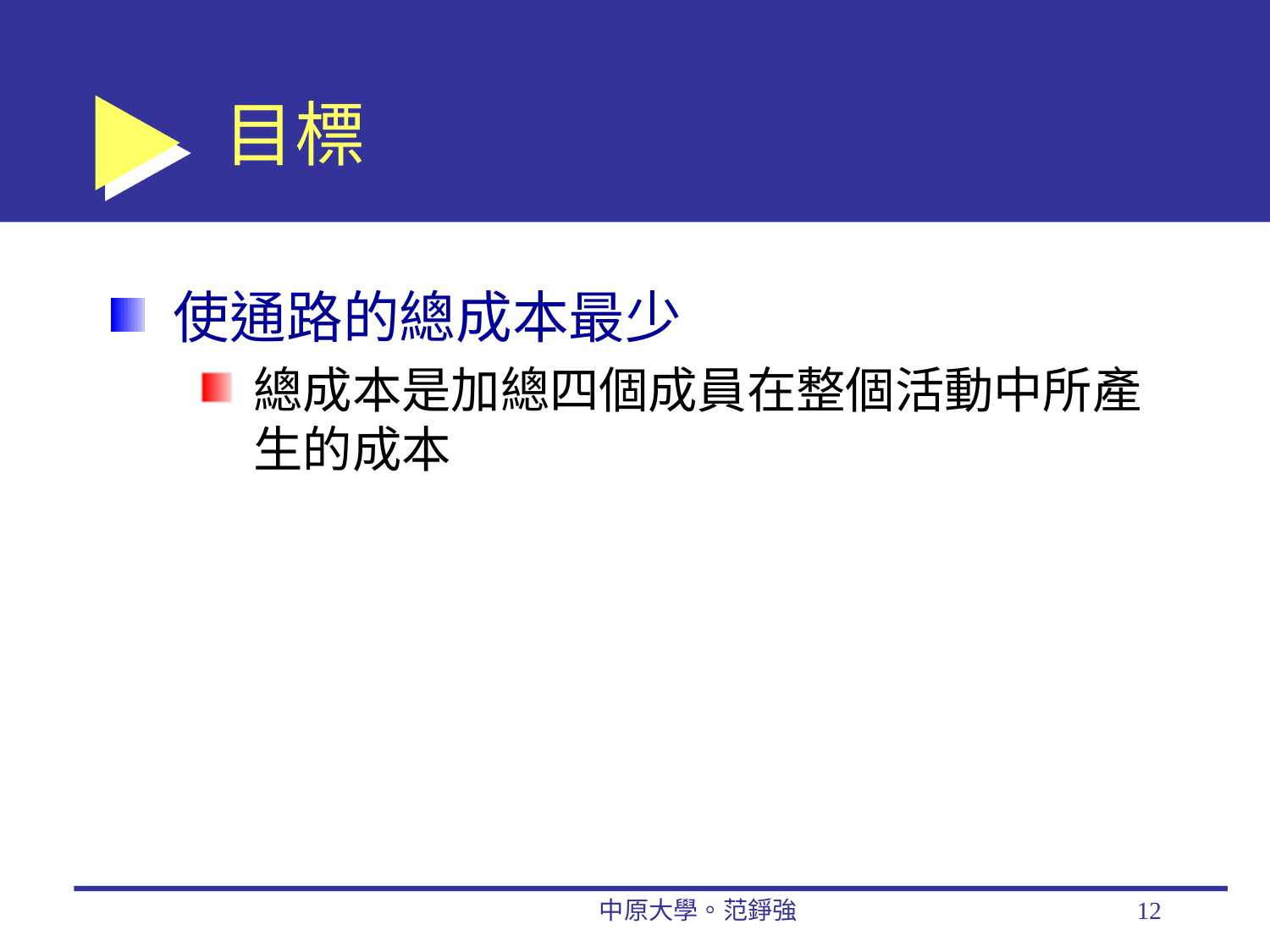

# 目標
使通路的總成本最少
總成本是加總四個成員在整個活動中所產生的成本
中原大學。范錚強
12